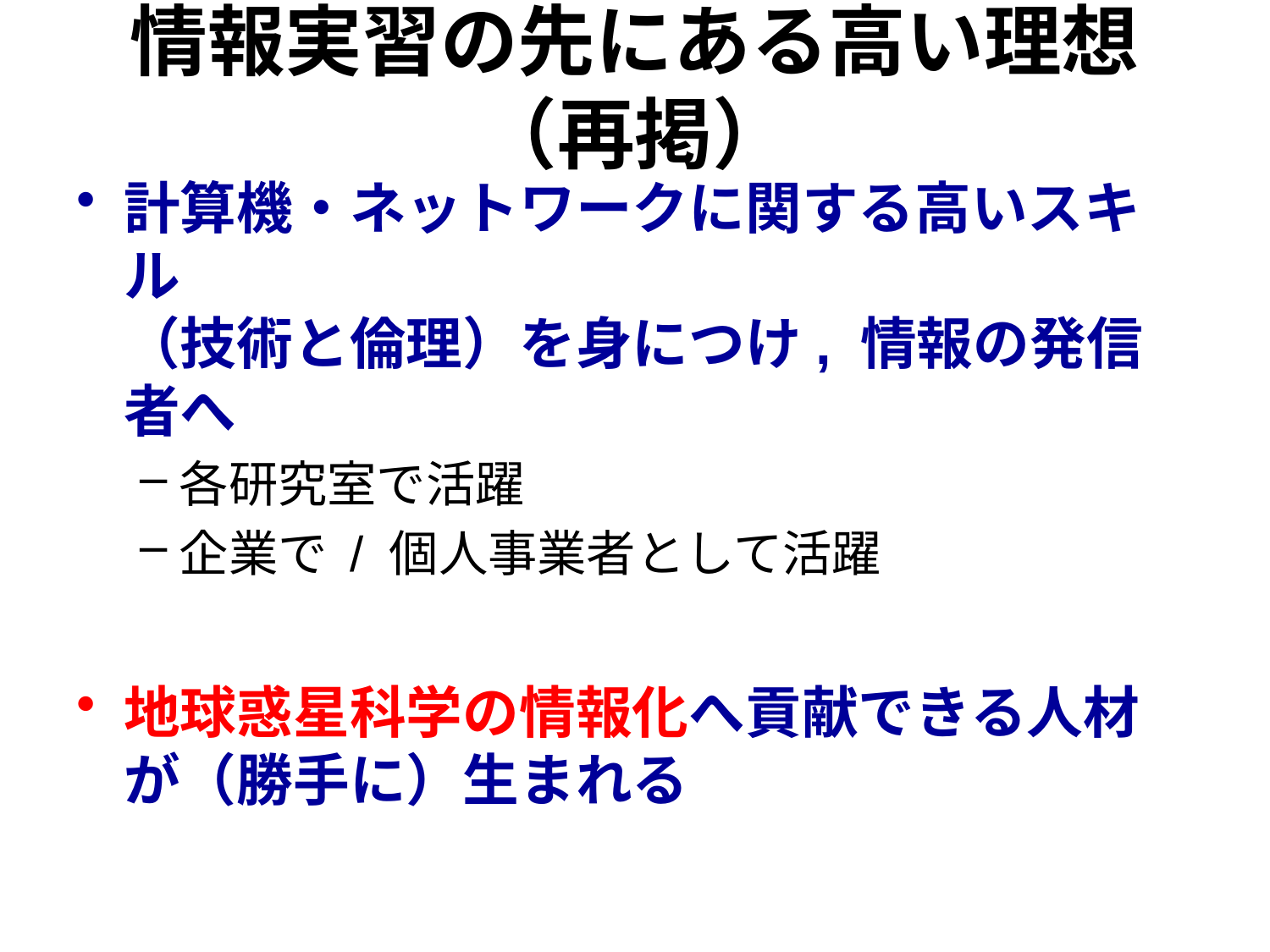

# 情報実習の先にある高い理想 （再掲）
計算機・ネットワークに関する高いスキル
（技術と倫理）を身につけ, 情報の発信者へ
各研究室で活躍
企業で / 個人事業者として活躍

地球惑星科学の情報化へ貢献できる人材が（勝手に）生まれる